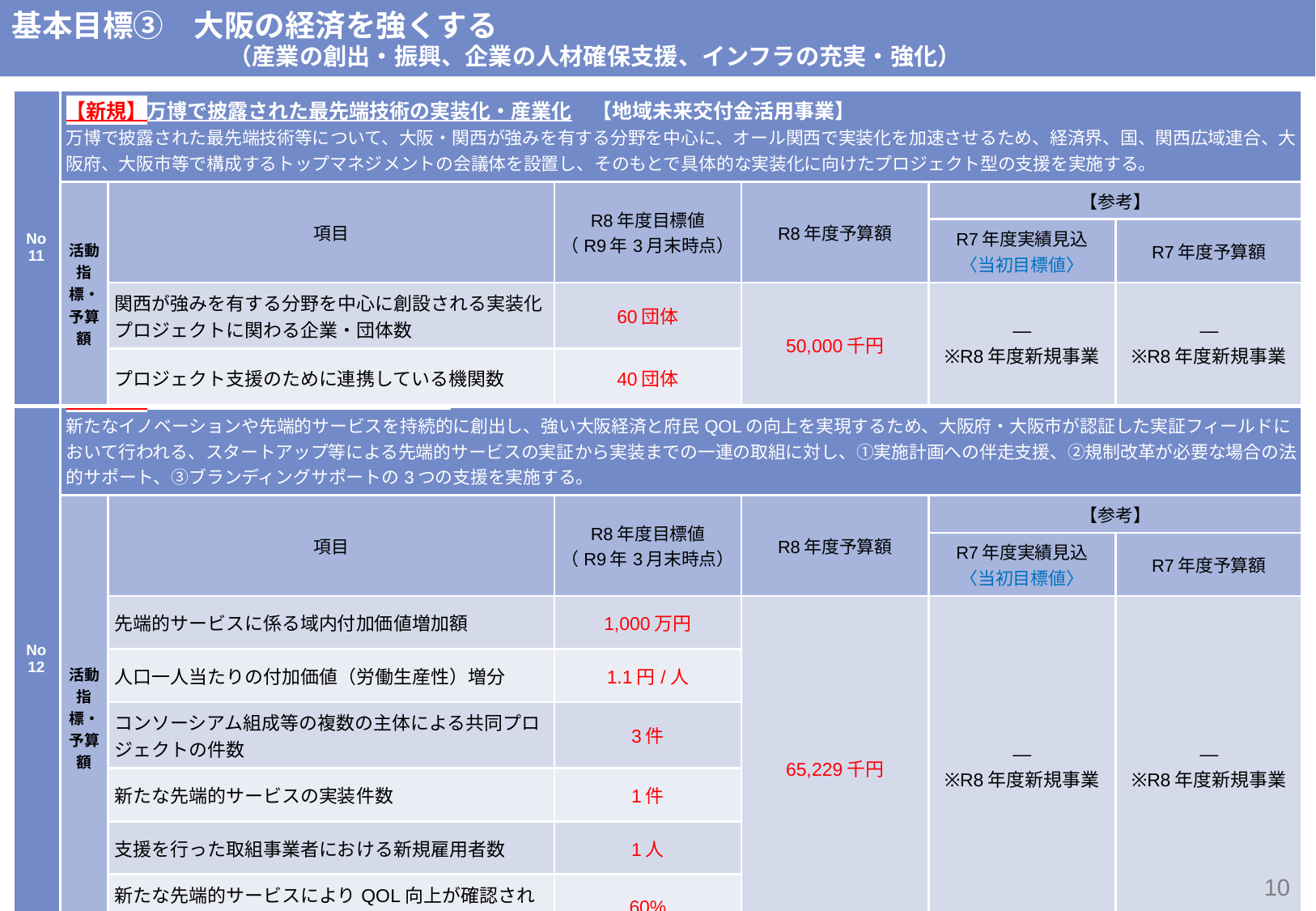

基本目標③　大阪の経済を強くする
　　　　　　　　     （産業の創出・振興、企業の人材確保支援、インフラの充実・強化）
商工労働部
| No 11 | 【新規】万博で披露された最先端技術の実装化・産業化　【地域未来交付金活用事業】 万博で披露された最先端技術等について、大阪・関西が強みを有する分野を中心に、オール関西で実装化を加速させるため、経済界、国、関西広域連合、大阪府、大阪市等で構成するトップマネジメントの会議体を設置し、そのもとで具体的な実装化に向けたプロジェクト型の支援を実施する。 |  |  |  |  |  |
| --- | --- | --- | --- | --- | --- | --- |
|  | 活動指標・予算額 | 項目 | R8年度目標値 （R9年3月末時点） | R8年度予算額 | 【参考】 |  |
|  |  |  |  |  | R7年度実績見込 〈当初目標値〉 | R7年度予算額 |
|  |  | 関西が強みを有する分野を中心に創設される実装化プロジェクトに関わる企業・団体数 | 60団体 | 50,000千円 | ― ※R8年度新規事業 | ― ※R8年度新規事業 |
|  |  | プロジェクト支援のために連携している機関数 | 40団体 |  | 862億円 ※過去5年間の累計 |  |
| No 12 | 【新規】先端的サービス創出促進支援事業　【地域未来交付金活用事業】 新たなイノベーションや先端的サービスを持続的に創出し、強い大阪経済と府民QOLの向上を実現するため、大阪府・大阪市が認証した実証フィールドにおいて行われる、スタートアップ等による先端的サービスの実証から実装までの一連の取組に対し、①実施計画への伴走支援、②規制改革が必要な場合の法的サポート、③ブランディングサポートの3つの支援を実施する。 |  |  |  |  |  |
| --- | --- | --- | --- | --- | --- | --- |
|  | 活動指標・予算額 | 項目 | R8年度目標値 （R9年3月末時点） | R8年度予算額 | 【参考】 |  |
|  |  |  |  |  | R7年度実績見込 〈当初目標値〉 | R7年度予算額 |
|  |  | 先端的サービスに係る域内付加価値増加額 | 1,000万円 | 65,229千円 | ― ※R8年度新規事業 | ― ※R8年度新規事業 |
|  |  | 人口一人当たりの付加価値（労働生産性）増分 | 1.1円/人 |  |  |  |
|  |  | コンソーシアム組成等の複数の主体による共同プロジェクトの件数 | 3件 |  |  |  |
|  |  | 新たな先端的サービスの実装件数 | 1件 |  |  |  |
|  |  | 支援を行った取組事業者における新規雇用者数 | 1人 |  |  |  |
|  |  | 新たな先端的サービスによりQOL向上が確認された利用者割合の増分 | 60% |  |  |  |
スマートシティ戦略部
10